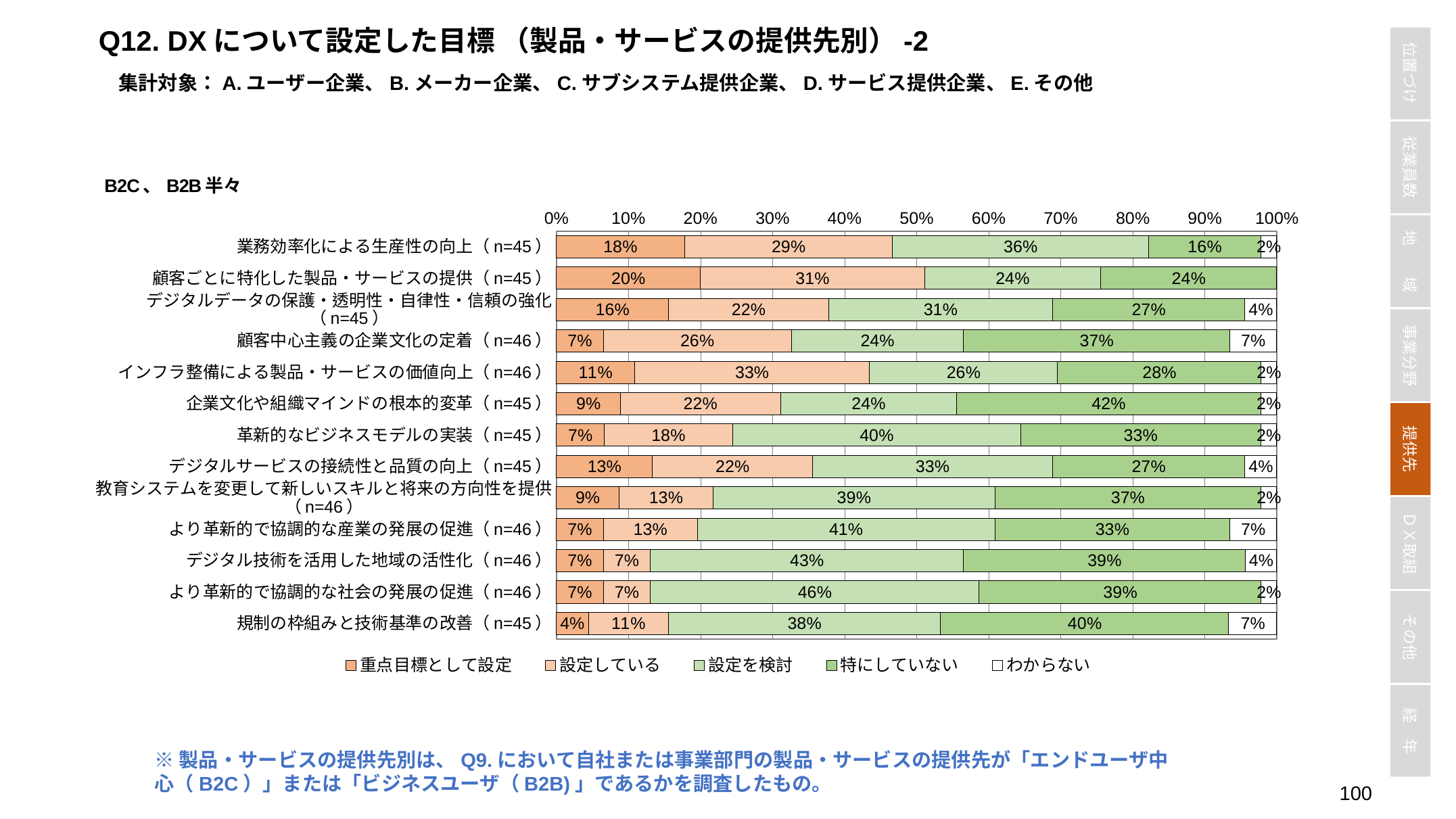

Q12. DXについて設定した目標 （製品・サービスの提供先別）-2
集計対象：A.ユーザー企業、B.メーカー企業、C.サブシステム提供企業、D.サービス提供企業、E.その他

### Chart

| Category | 重点目標として設定 | 設定している | 設定を検討 | 特にしていない | わからない |
|---|---|---|---|---|---|
| 業務効率化による生産性の向上（n=45） | 0.17777777777777778 | 0.28888888888888886 | 0.35555555555555557 | 0.15555555555555556 | 0.022222222222222223 |
| 顧客ごとに特化した製品・サービスの提供（n=45） | 0.2 | 0.3111111111111111 | 0.24444444444444444 | 0.24444444444444444 | 0.0 |
| デジタルデータの保護・透明性・自律性・信頼の強化（n=45） | 0.15555555555555556 | 0.2222222222222222 | 0.3111111111111111 | 0.26666666666666666 | 0.044444444444444446 |
| 顧客中心主義の企業文化の定着（n=46） | 0.06521739130434782 | 0.2608695652173913 | 0.2391304347826087 | 0.3695652173913043 | 0.06521739130434782 |
| インフラ整備による製品・サービスの価値向上（n=46） | 0.10869565217391304 | 0.32608695652173914 | 0.2608695652173913 | 0.2826086956521739 | 0.021739130434782608 |
| 企業文化や組織マインドの根本的変革（n=45） | 0.08888888888888889 | 0.2222222222222222 | 0.24444444444444444 | 0.4222222222222222 | 0.022222222222222223 |
| 革新的なビジネスモデルの実装（n=45） | 0.06666666666666667 | 0.17777777777777778 | 0.4 | 0.3333333333333333 | 0.022222222222222223 |
| デジタルサービスの接続性と品質の向上（n=45） | 0.13333333333333333 | 0.2222222222222222 | 0.3333333333333333 | 0.26666666666666666 | 0.044444444444444446 |
| 教育システムを変更して新しいスキルと将来の方向性を提供（n=46） | 0.08695652173913043 | 0.13043478260869565 | 0.391304347826087 | 0.3695652173913043 | 0.021739130434782608 |
| より革新的で協調的な産業の発展の促進（n=46） | 0.06521739130434782 | 0.13043478260869565 | 0.41304347826086957 | 0.32608695652173914 | 0.06521739130434782 |
| デジタル技術を活用した地域の活性化（n=46） | 0.06521739130434782 | 0.06521739130434782 | 0.43478260869565216 | 0.391304347826087 | 0.043478260869565216 |
| より革新的で協調的な社会の発展の促進（n=46） | 0.06521739130434782 | 0.06521739130434782 | 0.45652173913043476 | 0.391304347826087 | 0.021739130434782608 |
| 規制の枠組みと技術基準の改善（n=45） | 0.044444444444444446 | 0.1111111111111111 | 0.37777777777777777 | 0.4 | 0.06666666666666667 |
※製品・サービスの提供先別は、Q9.において自社または事業部門の製品・サービスの提供先が「エンドユーザ中心（B2C）」または「ビジネスユーザ（B2B)」であるかを調査したもの。
100